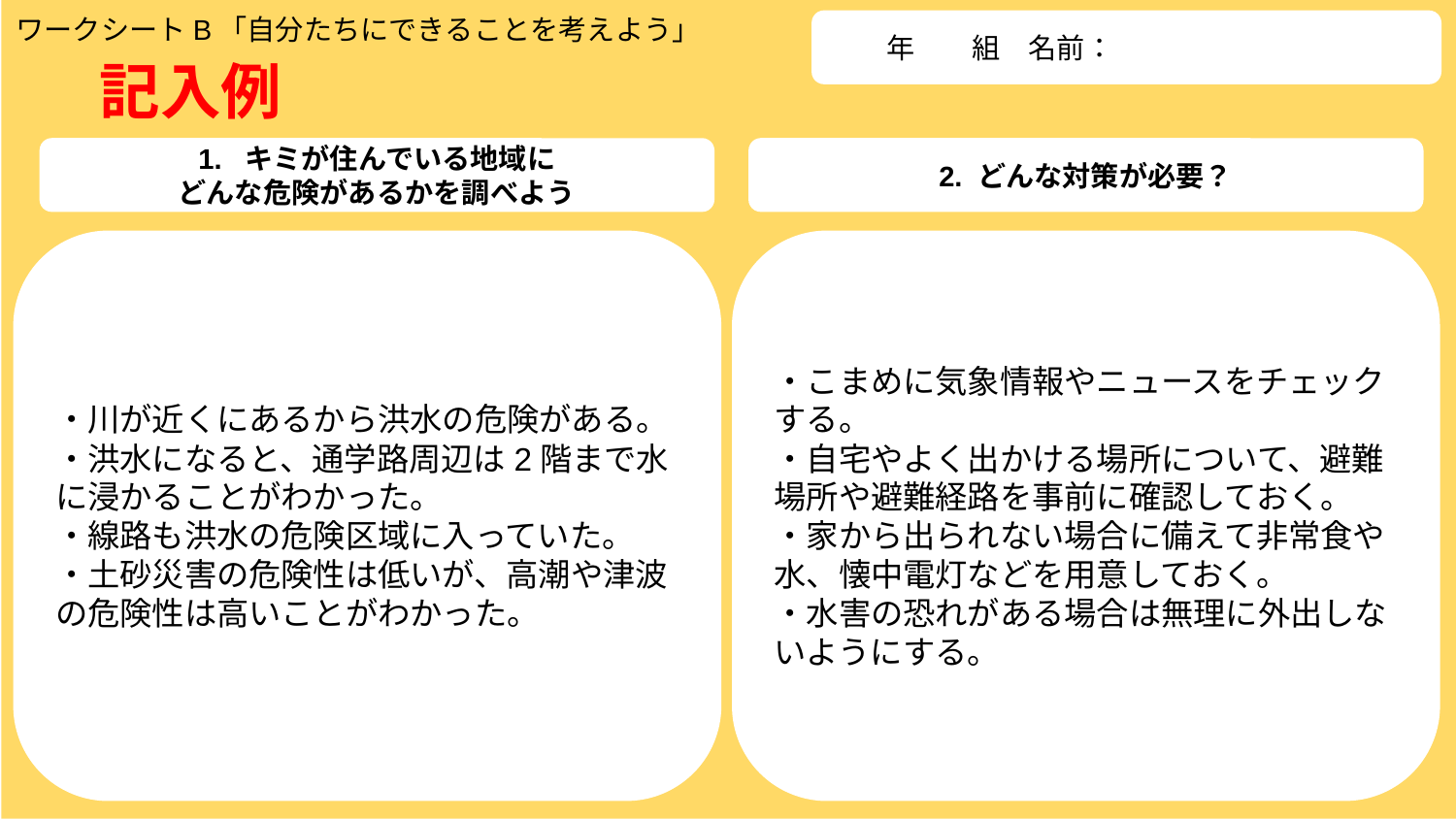

ワークシートB「自分たちにできることを考えよう」
　　年　　組　名前：
記入例
1.  キミが住んでいる地域に
どんな危険があるかを調べよう
2. どんな対策が必要？
・川が近くにあるから洪水の危険がある。
・洪水になると、通学路周辺は2階まで水に浸かることがわかった。
・線路も洪水の危険区域に入っていた。
・土砂災害の危険性は低いが、高潮や津波の危険性は高いことがわかった。
・こまめに気象情報やニュースをチェックする。
・自宅やよく出かける場所について、避難場所や避難経路を事前に確認しておく。
・家から出られない場合に備えて非常食や水、懐中電灯などを用意しておく。
・水害の恐れがある場合は無理に外出しないようにする。